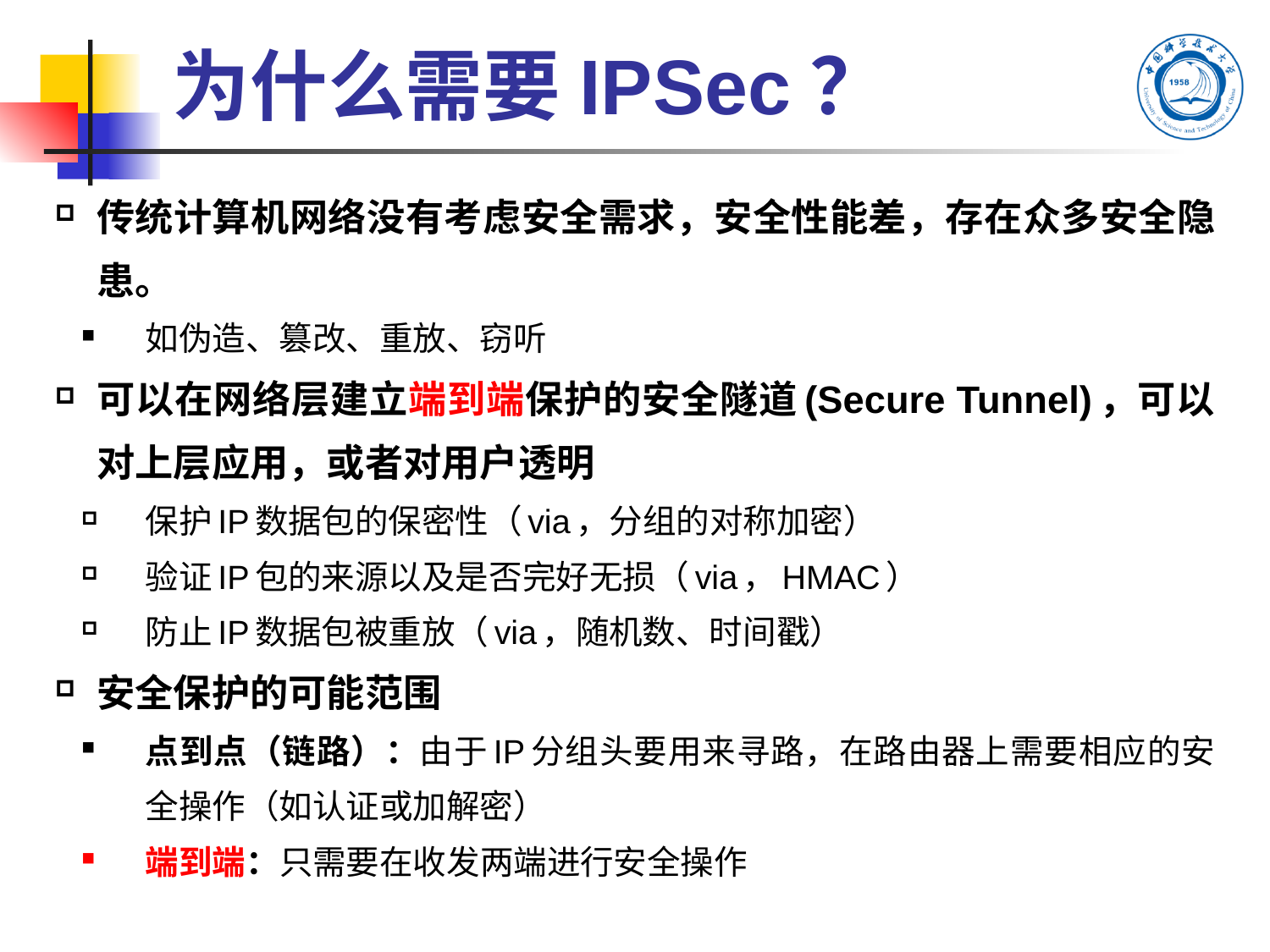

# 为什么需要IPSec？
传统计算机网络没有考虑安全需求，安全性能差，存在众多安全隐患。
如伪造、篡改、重放、窃听
可以在网络层建立端到端保护的安全隧道(Secure Tunnel)，可以对上层应用，或者对用户透明
保护IP数据包的保密性（via，分组的对称加密）
验证IP包的来源以及是否完好无损（via，HMAC）
防止IP数据包被重放（via，随机数、时间戳）
安全保护的可能范围
点到点（链路）：由于IP分组头要用来寻路，在路由器上需要相应的安全操作（如认证或加解密）
端到端：只需要在收发两端进行安全操作